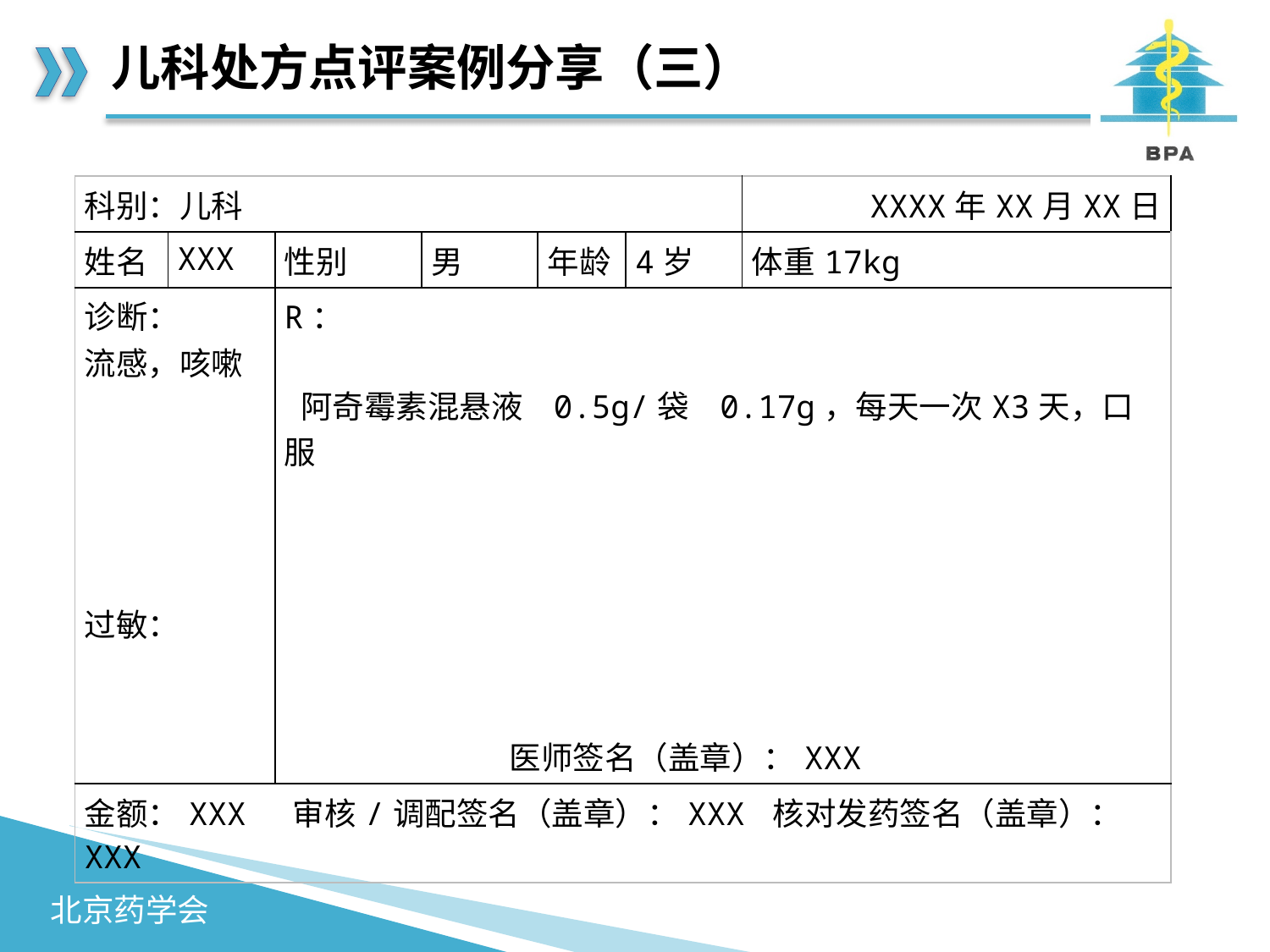

# 儿科处方点评案例分享（三）
| 科别：儿科 |  |  |  |  |  | XXXX年XX月XX日 |
| --- | --- | --- | --- | --- | --- | --- |
| 姓名 | XXX | 性别 | 男 | 年龄 | 4岁 | 体重17kg |
| 诊断： 流感，咳嗽 过敏： |  | R： 阿奇霉素混悬液 0.5g/袋 0.17g，每天一次X3天，口服 医师签名（盖章）：XXX |  |  |  |  |
| 金额：XXX 审核/调配签名（盖章）：XXX 核对发药签名（盖章）：XXX |  |  |  |  |  |  |